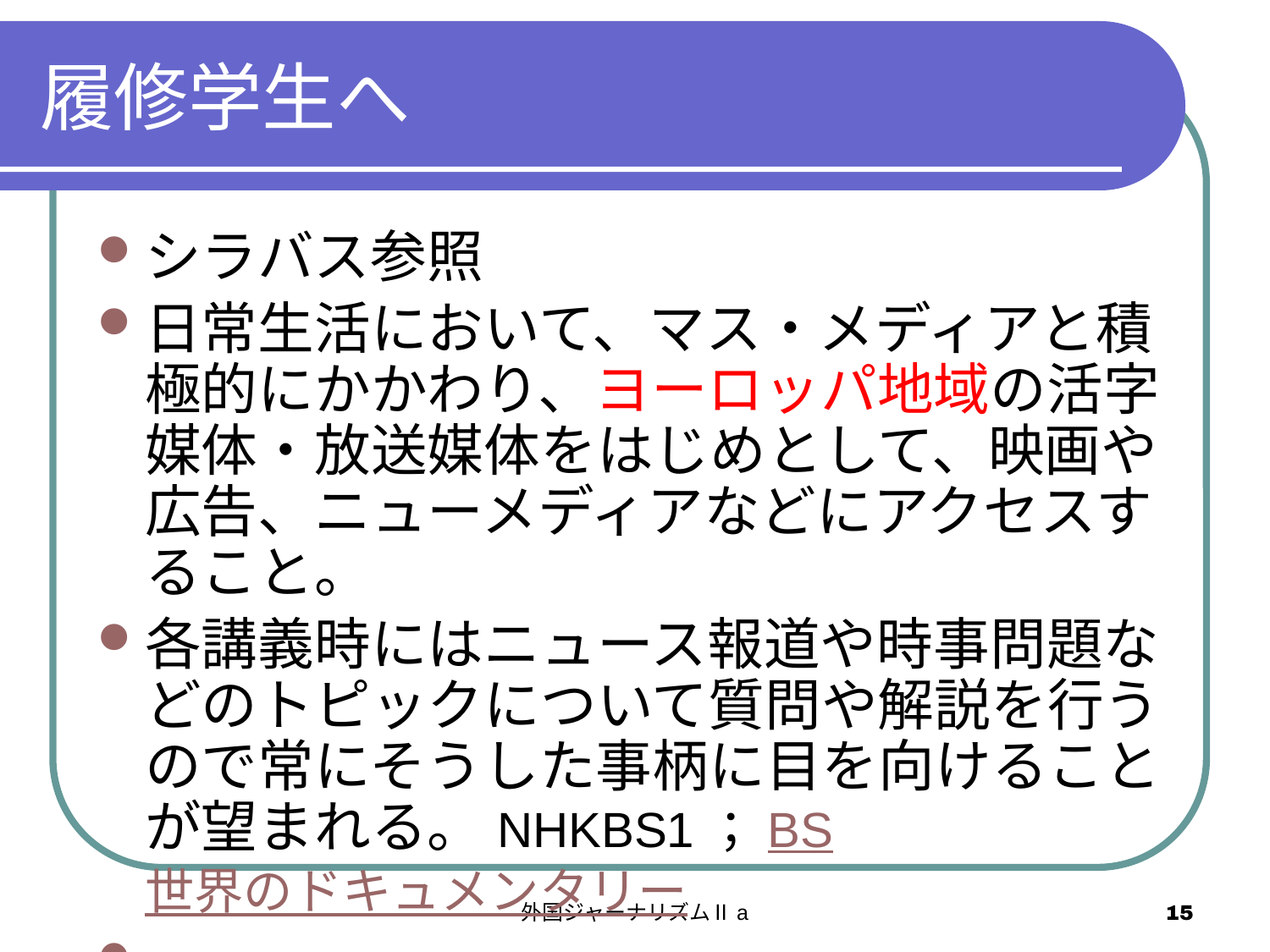

# 履修学生へ
シラバス参照
日常生活において、マス・メディアと積極的にかかわり、ヨーロッパ地域の活字媒体・放送媒体をはじめとして、映画や広告、ニューメディアなどにアクセスすること。
各講義時にはニュース報道や時事問題などのトピックについて質問や解説を行うので常にそうした事柄に目を向けることが望まれる。NHKBS1；BS世界のドキュメンタリー
講BS義日程
外国ジャーナリズムⅡa
15